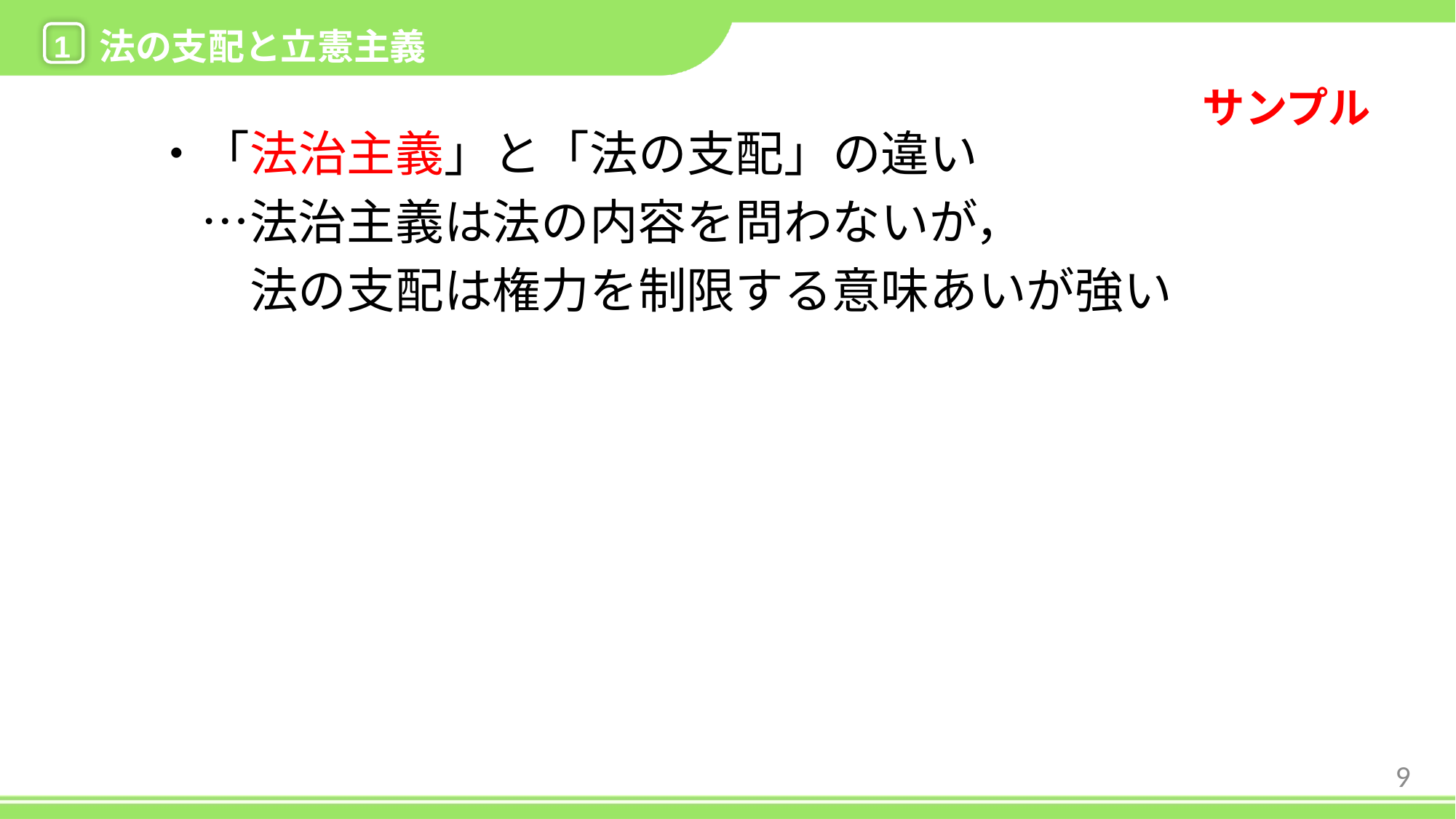

1
法の支配と立憲主義
・「法治主義」と「法の支配」の違い
　…法治主義は法の内容を問わないが，
　　法の支配は権力を制限する意味あいが強い